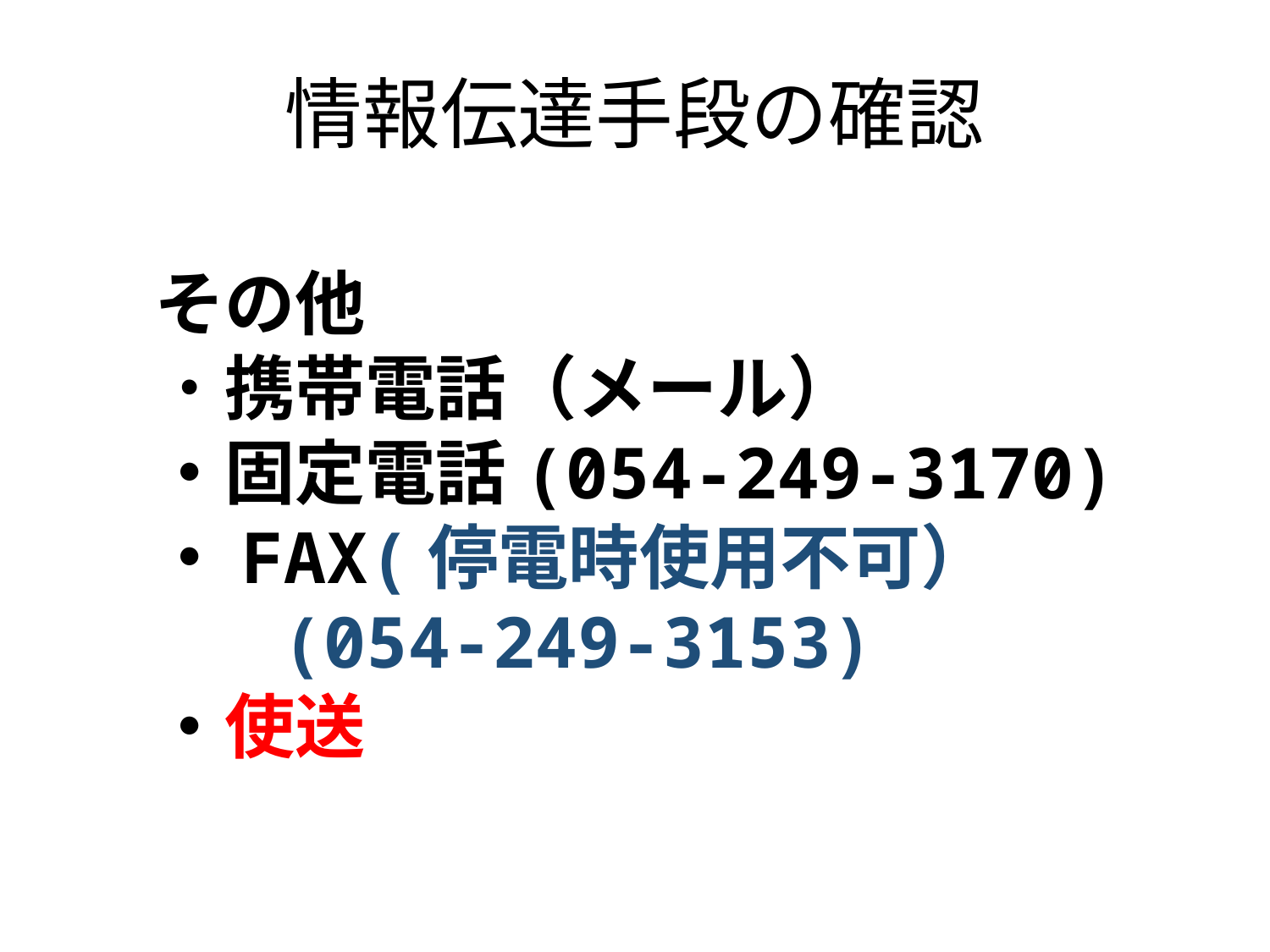

情報伝達手段の確認
その他
・携帯電話（メール）
・固定電話(054-249-3170)
・FAX(停電時使用不可）
   (054-249-3153)
・使送